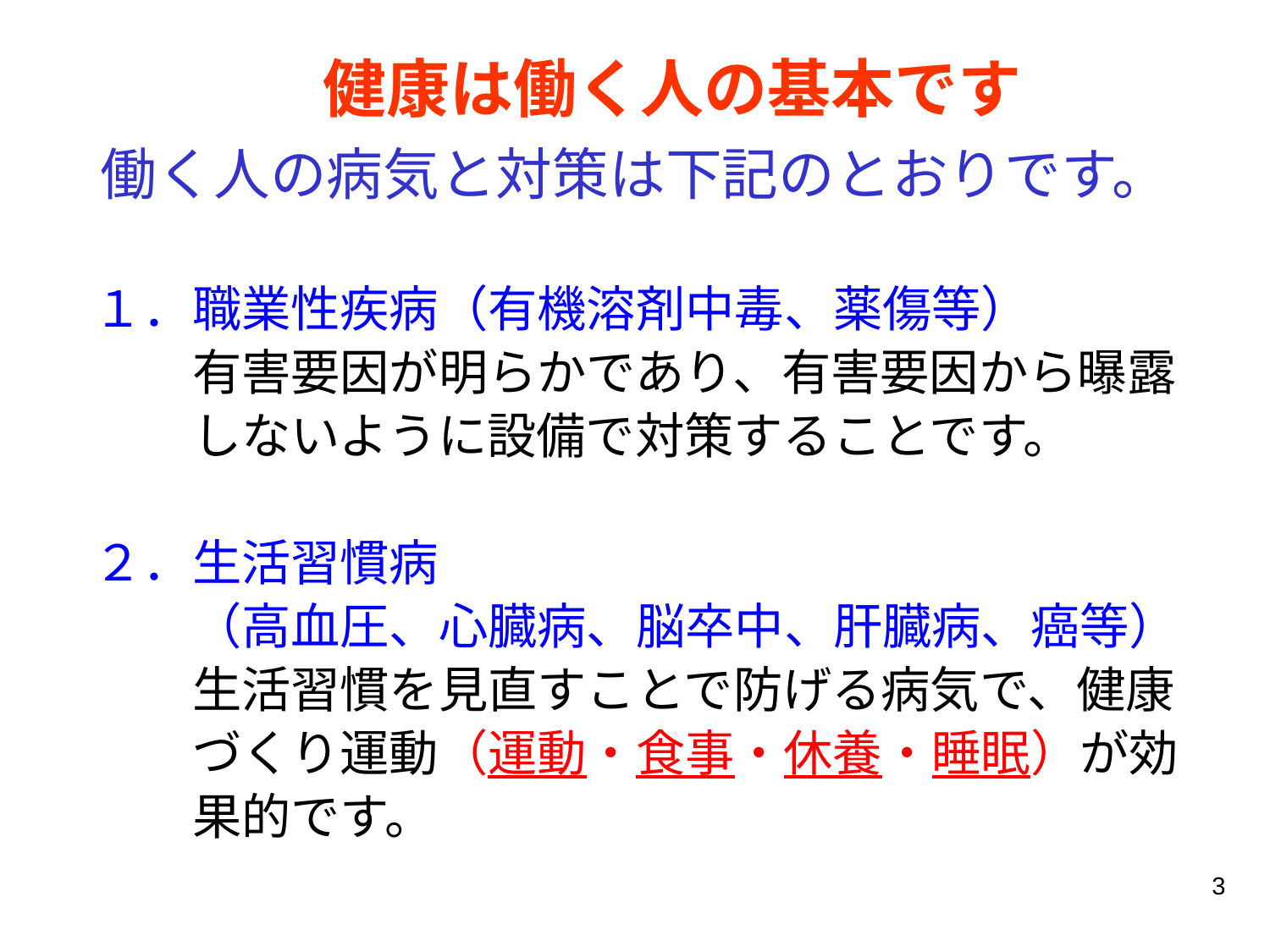

健康は働く人の基本です
　働く人の病気と対策は下記のとおりです。

　１．職業性疾病（有機溶剤中毒、薬傷等）
　　　有害要因が明らかであり、有害要因から曝露
　　　しないように設備で対策することです。

　２．生活習慣病
　　　（高血圧、心臓病、脳卒中、肝臓病、癌等）
　　　生活習慣を見直すことで防げる病気で、健康
　　　づくり運動（運動・食事・休養・睡眠）が効
　　　果的です。

3